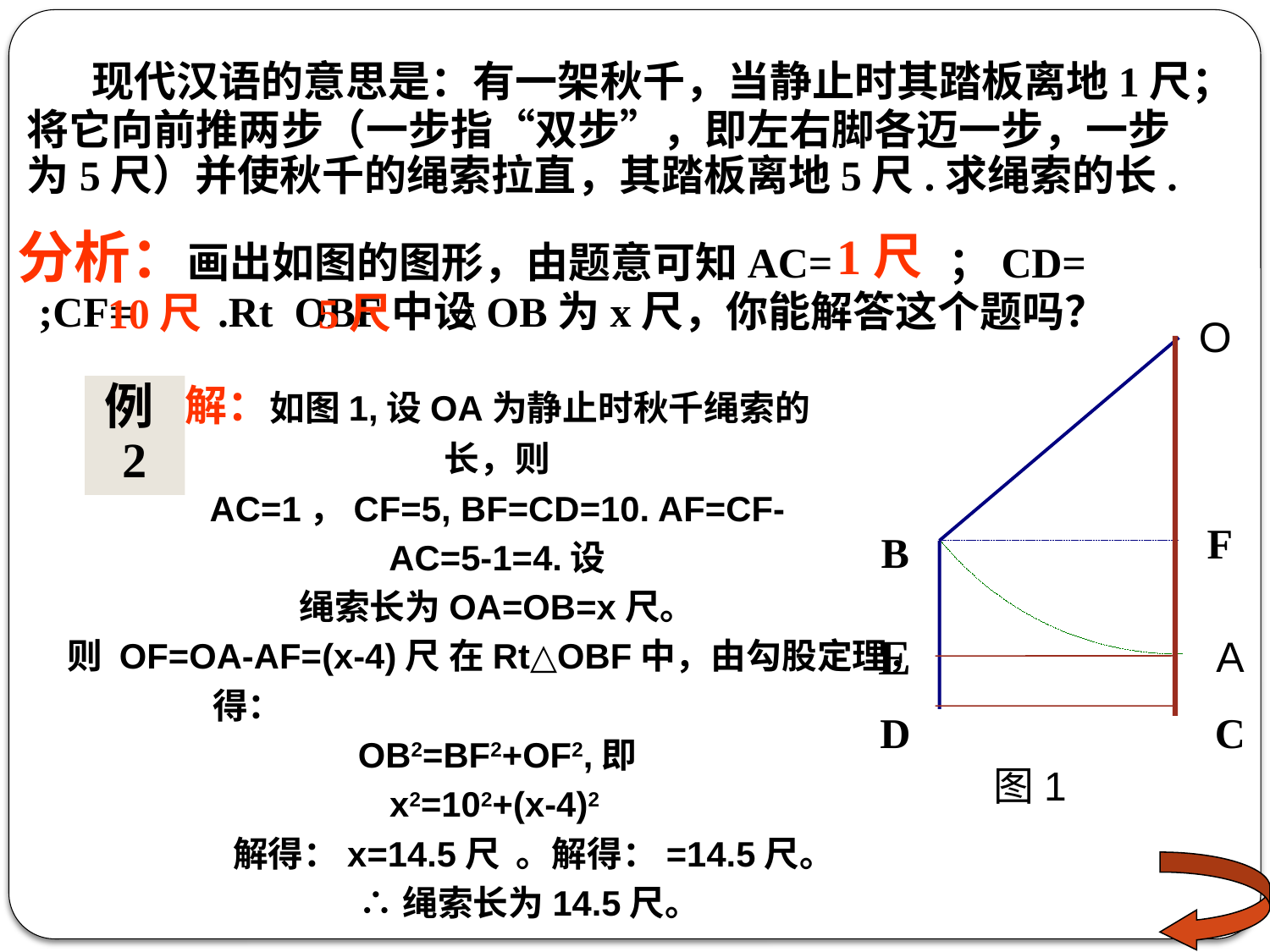

现代汉语的意思是：有一架秋千，当静止时其踏板离地1尺；将它向前推两步（一步指“双步”，即左右脚各迈一步，一步为5尺）并使秋千的绳索拉直，其踏板离地5尺.求绳索的长.
分析：画出如图的图形，由题意可知AC=          ；CD=           ;CF=        .Rt  OBF中设OB为x尺，你能解答这个题吗？
1尺
5尺

O

F
B
E
A
D
C

10尺

解：如图1,设OA为静止时秋千绳索的
长，则
AC=1，CF=5, BF=CD=10. AF=CF-
AC=5-1=4.设
绳索长为OA=OB=x尺。
则 OF=OA-AF=(x-4)尺 在Rt△OBF中，由勾股定理，
                 得：
OB2=BF2+OF2,即
x2=102+(x-4)2
        解得：x=14.5尺  。解得：=14.5尺。
        ∴绳索长为14.5尺。
例2
图1